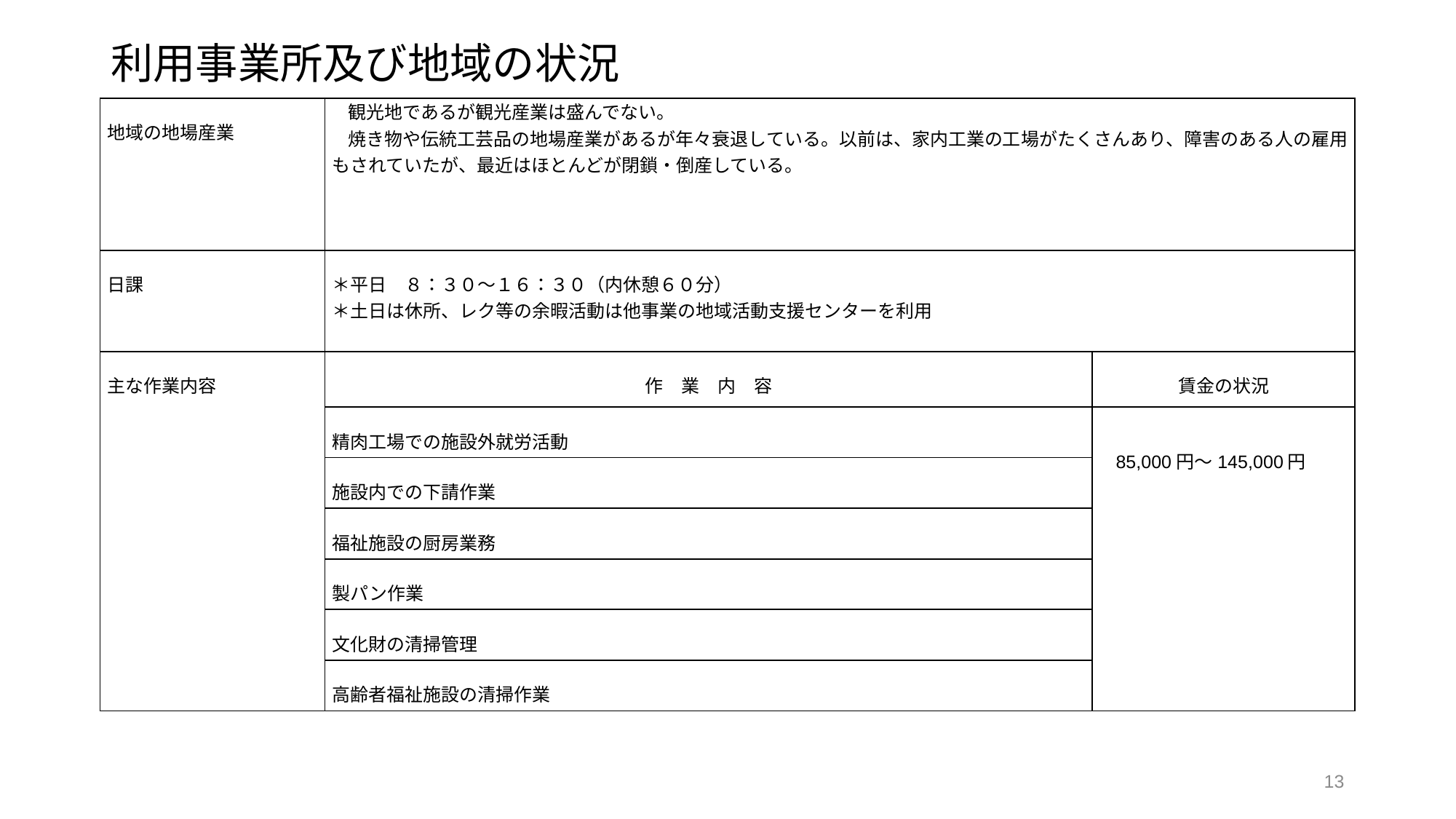

# 利用事業所及び地域の状況
| 地域の地場産業 | 観光地であるが観光産業は盛んでない。 焼き物や伝統工芸品の地場産業があるが年々衰退している。以前は、家内工業の工場がたくさんあり、障害のある人の雇用もされていたが、最近はほとんどが閉鎖・倒産している。 |  |
| --- | --- | --- |
| 日課 | ＊平日　８：３０～１６：３０（内休憩６０分） ＊土日は休所、レク等の余暇活動は他事業の地域活動支援センターを利用 |  |
| 主な作業内容 | 作　業　内　容 | 賃金の状況 |
|  | 精肉工場での施設外就労活動 | 85,000円～145,000円 |
|  | 施設内での下請作業 |  |
|  | 福祉施設の厨房業務 |  |
|  | 製パン作業 |  |
|  | 文化財の清掃管理 |  |
|  | 高齢者福祉施設の清掃作業 |  |
13